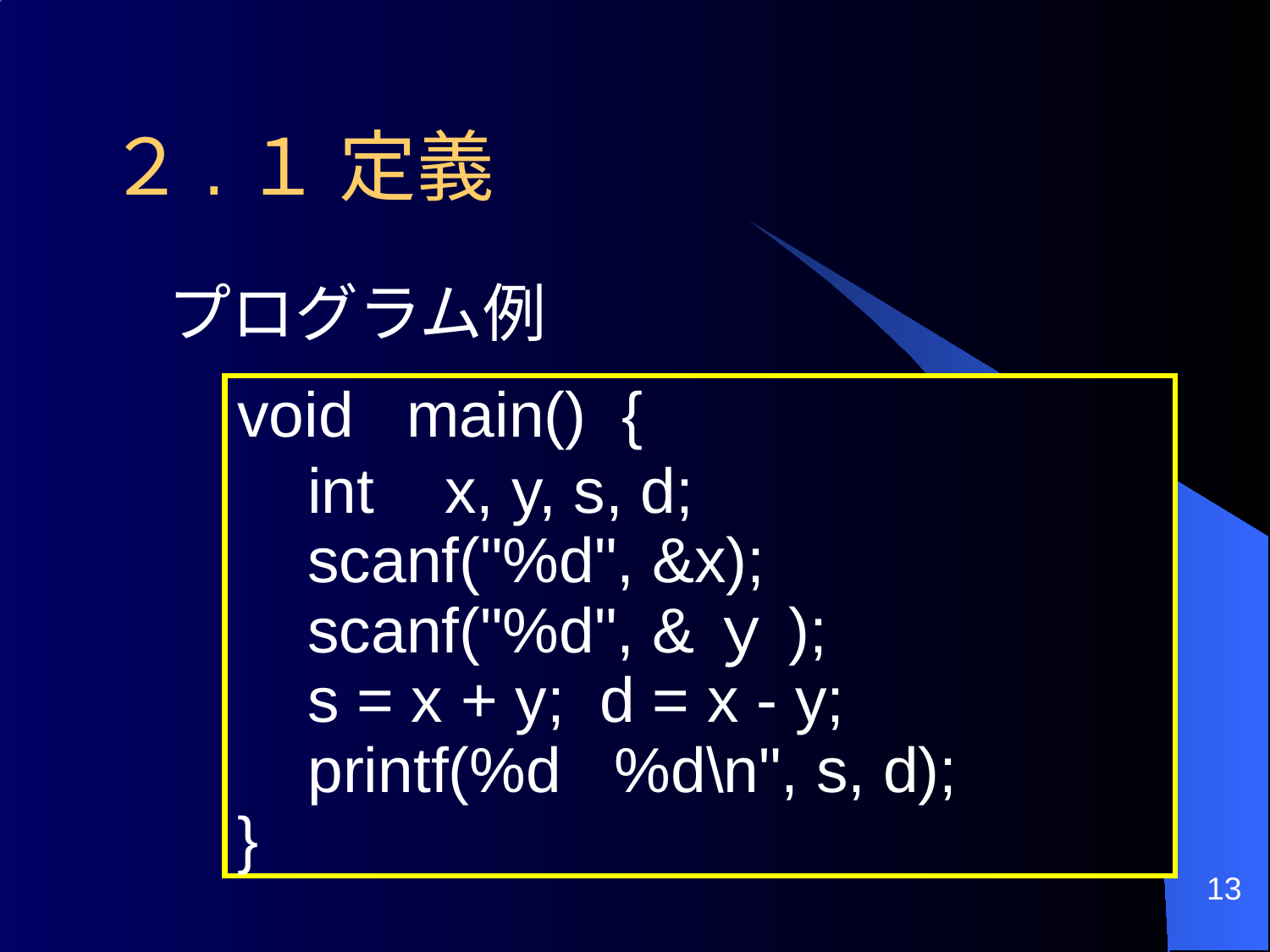

# ２.１ 定義
	プログラム例
void   main()  {
    int    x, y, s, d;
    scanf("%d", &x);
    scanf("%d", &ｙ);
    s = x + y;  d = x - y;
    printf(%d   %d\n", s, d);
}
13